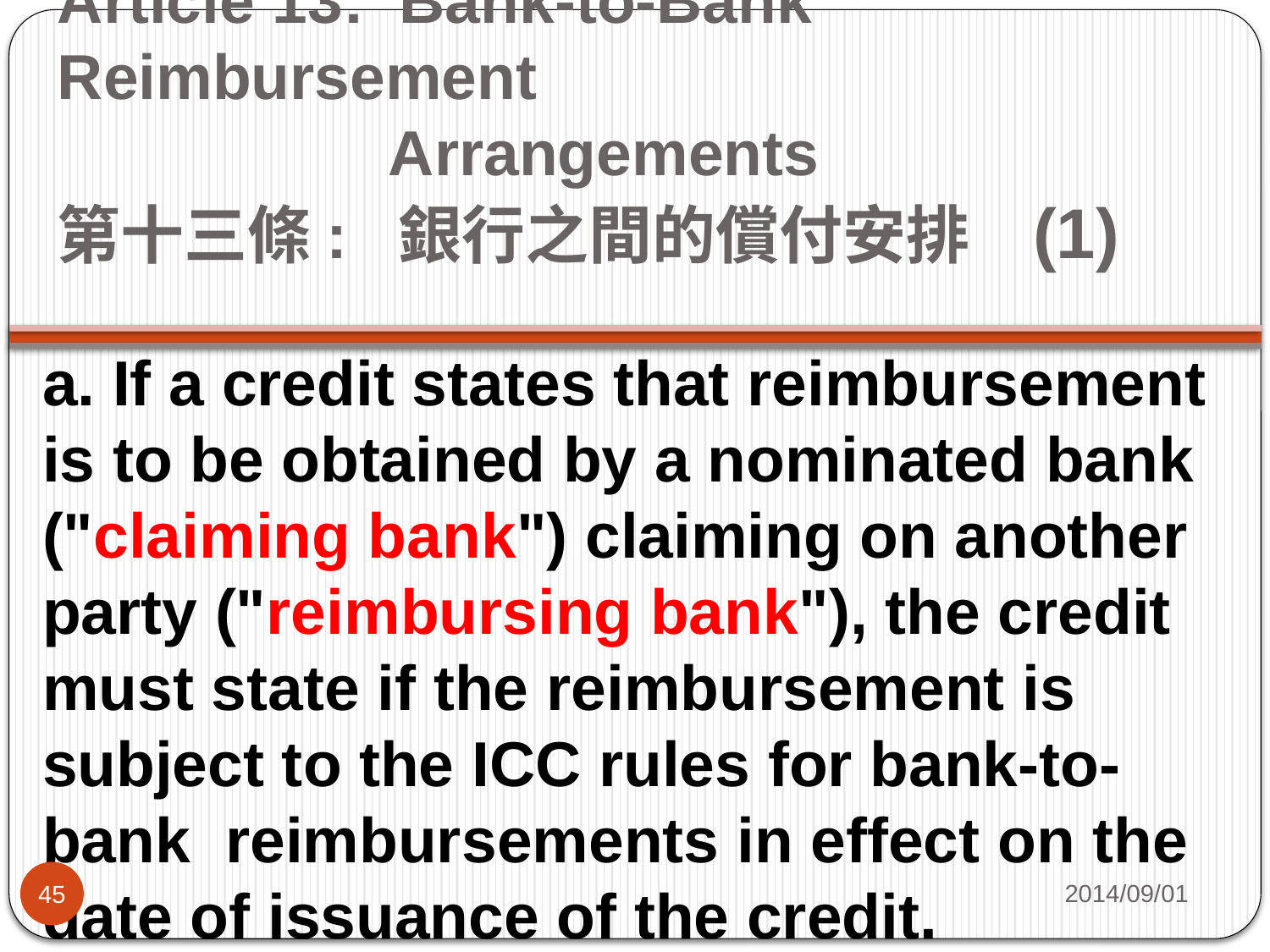

# Article 13:  Bank-to-Bank Reimbursement Arrangements        第十三條:  銀行之間的償付安排   (1)
a. If a credit states that reimbursement is to be obtained by a nominated bank ("claiming bank") claiming on another party ("reimbursing bank"), the credit must state if the reimbursement is subject to the ICC rules for bank-to-bank  reimbursements in effect on the date of issuance of the credit.
2014/09/01
45